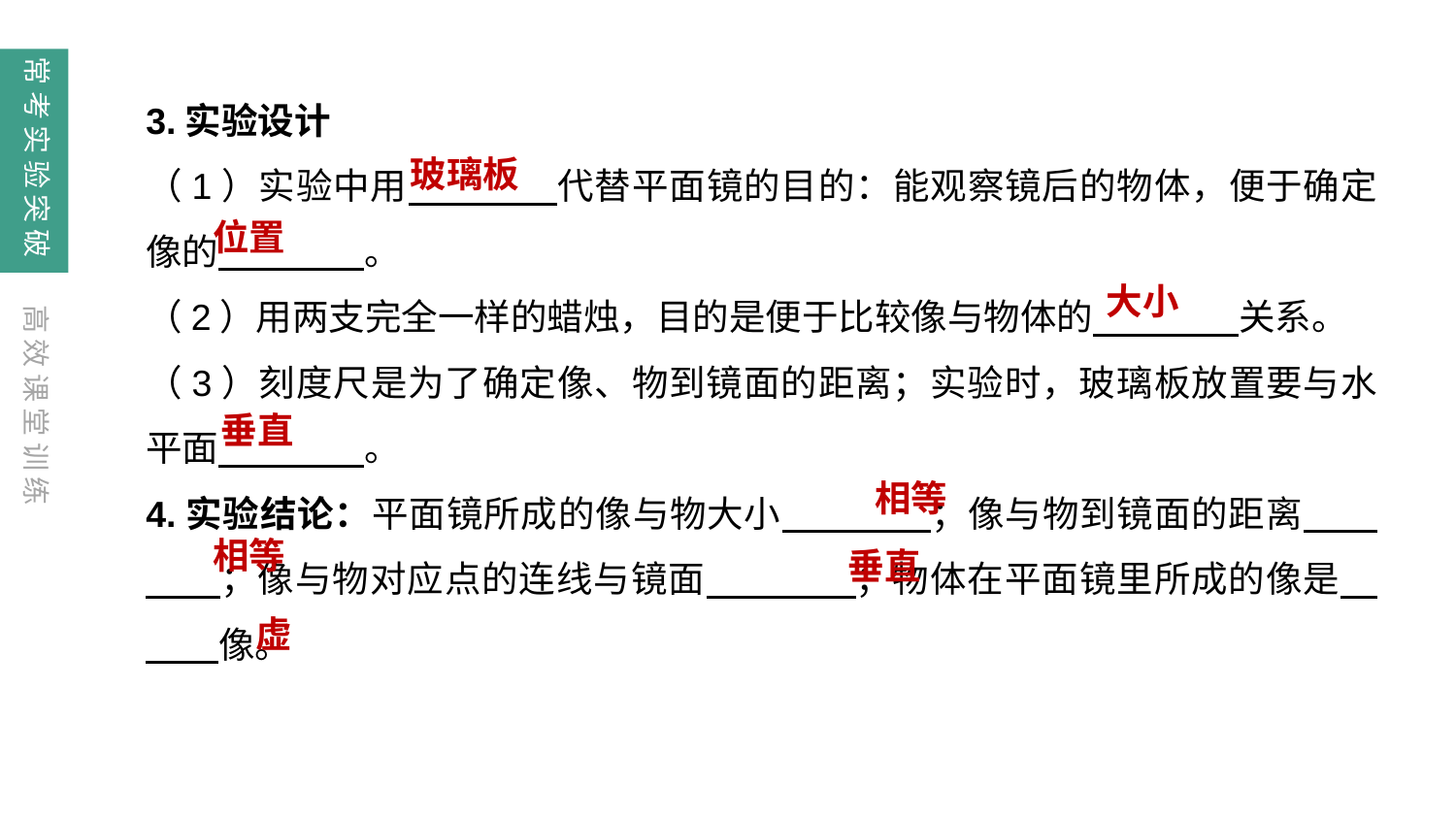

常考实验突破

3.实验设计
（1）实验中用　　　　代替平面镜的目的：能观察镜后的物体，便于确定像的　　　　。
（2）用两支完全一样的蜡烛，目的是便于比较像与物体的　　　　关系。
（3）刻度尺是为了确定像、物到镜面的距离；实验时，玻璃板放置要与水平面　　　　。
4.实验结论：平面镜所成的像与物大小　　　　；像与物到镜面的距离　　　　；像与物对应点的连线与镜面　　　　；物体在平面镜里所成的像是　　　像。
玻璃板
位置
大小
高效课堂训练
垂直
相等
相等
垂直
虚